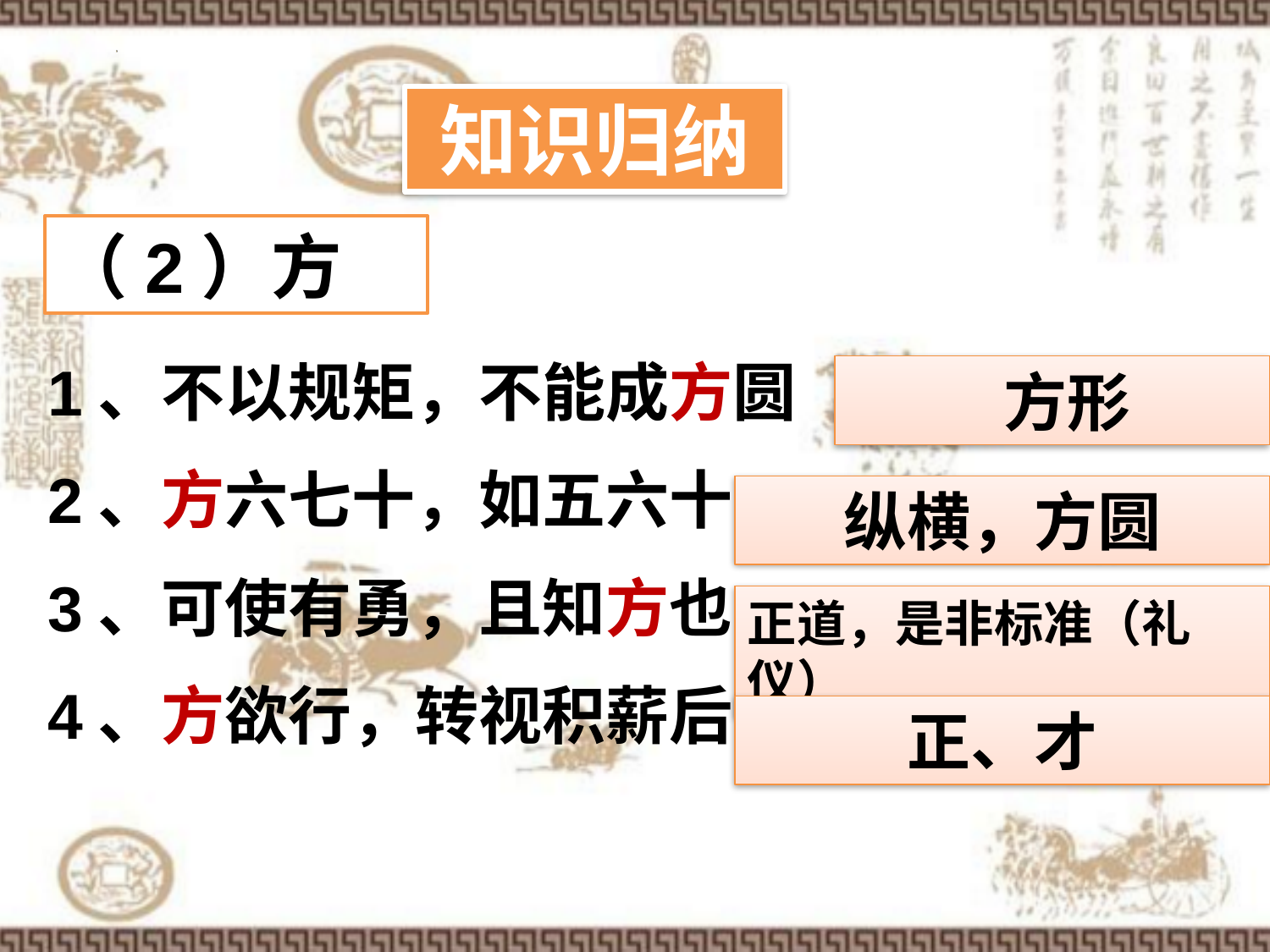

知识归纳
（2）方
1、不以规矩，不能成方圆
2、方六七十，如五六十
3、可使有勇，且知方也
4、方欲行，转视积薪后
 方形
纵横，方圆
正道，是非标准（礼仪）
正、才